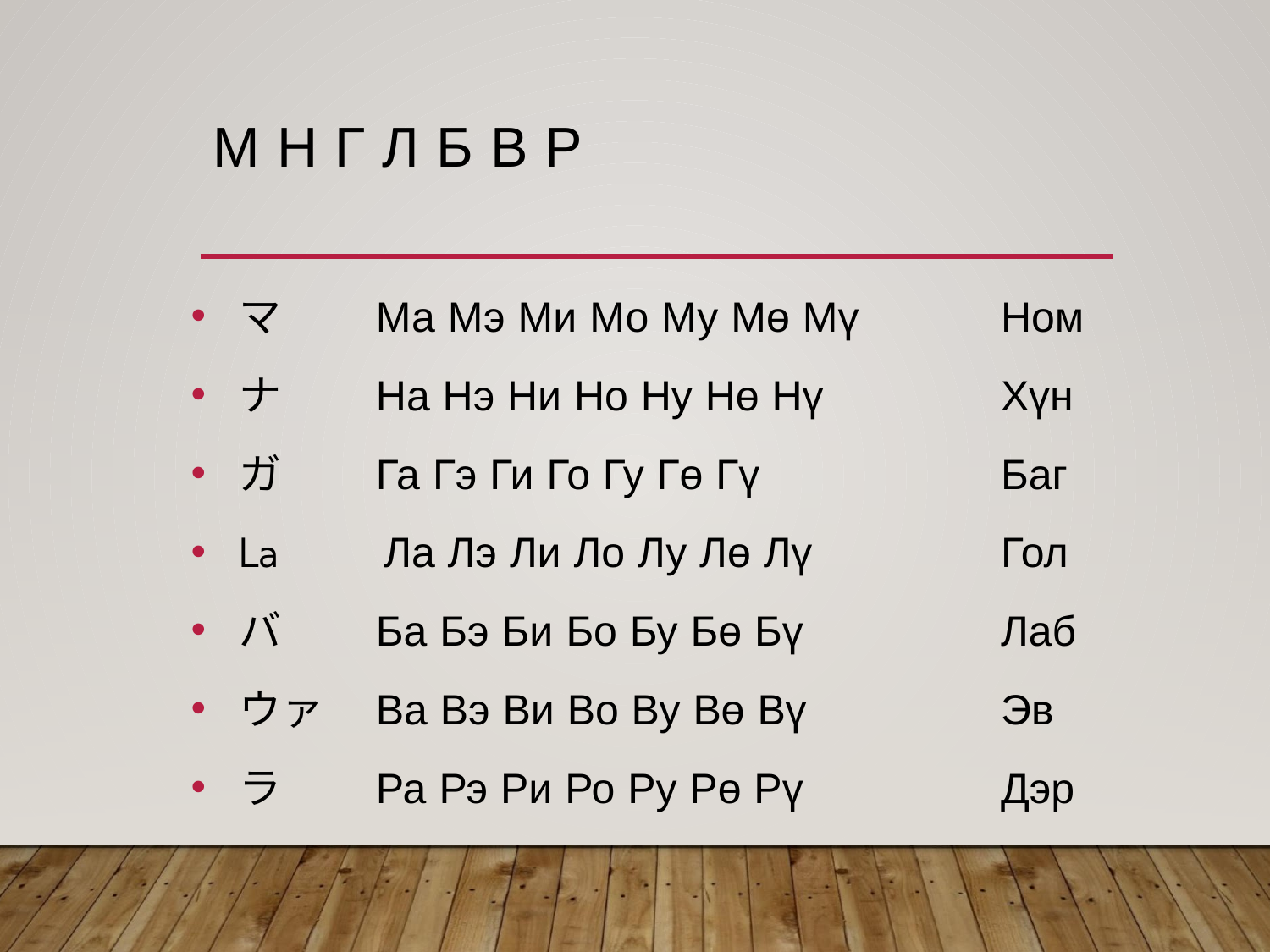

# М Н Г Л Б В Р
マ　　Ма Мэ Ми Мо Му Мө Мү		Ном
ナ　　На Нэ Ни Но Ну Нө Нү		Хүн
ガ　　Га Гэ Ги Го Гу Гө Гү		Баг
La　　Ла Лэ Ли Ло Лу Лө Лү		Гол
バ　　Ба Бэ Би Бо Бу Бө Бү		Лаб
ウァ　Ва Вэ Ви Во Ву Вө Вү		Эв
ラ　　Ра Рэ Ри Ро Ру Рө Рү		Дэр